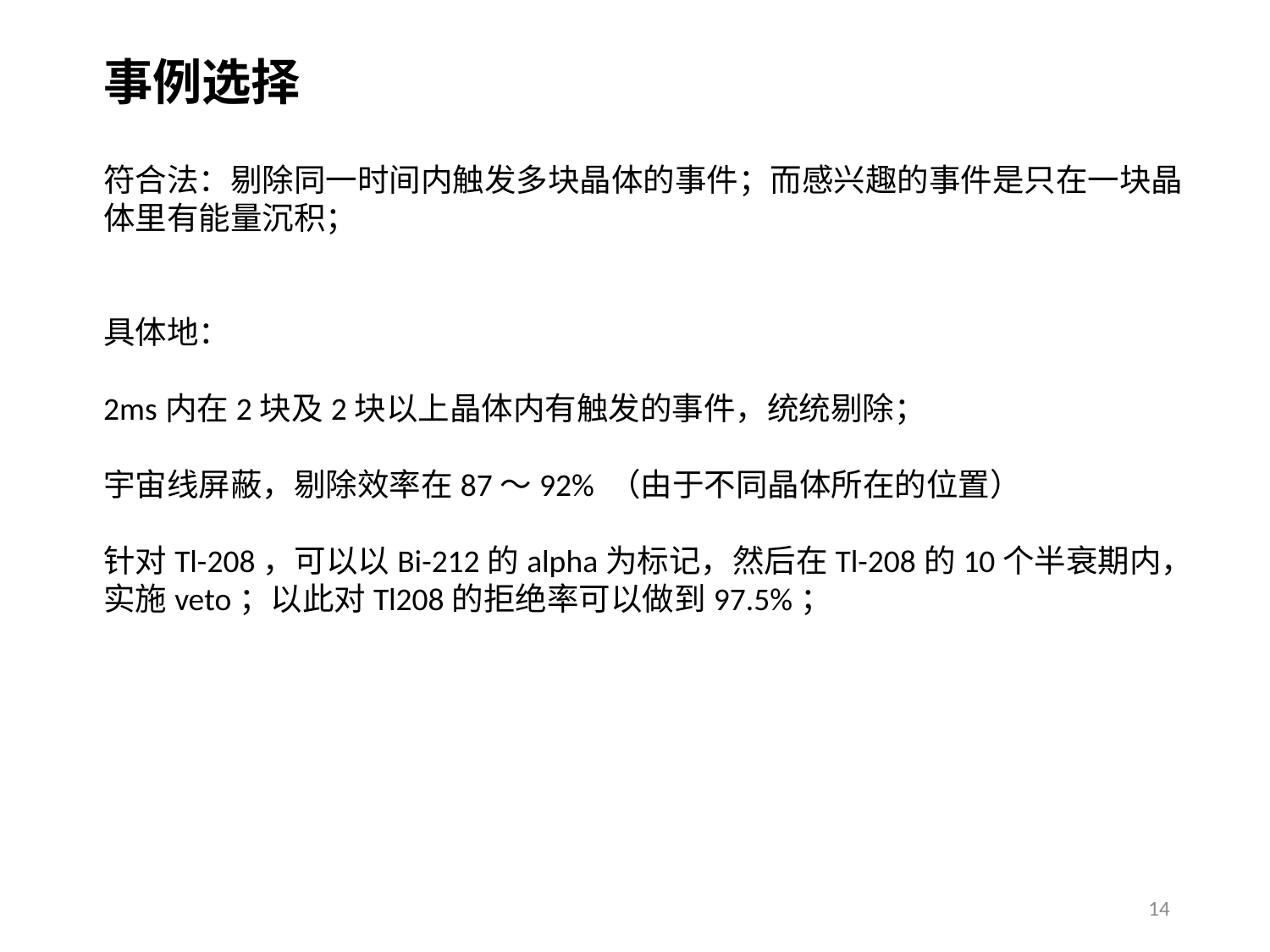

事例选择
符合法：剔除同一时间内触发多块晶体的事件；而感兴趣的事件是只在一块晶体里有能量沉积；

具体地：

2ms内在2块及2块以上晶体内有触发的事件，统统剔除；

宇宙线屏蔽，剔除效率在87～92% （由于不同晶体所在的位置）

针对Tl-208，可以以Bi-212的alpha为标记，然后在Tl-208的10个半衰期内，实施veto；以此对Tl208的拒绝率可以做到97.5%；

14